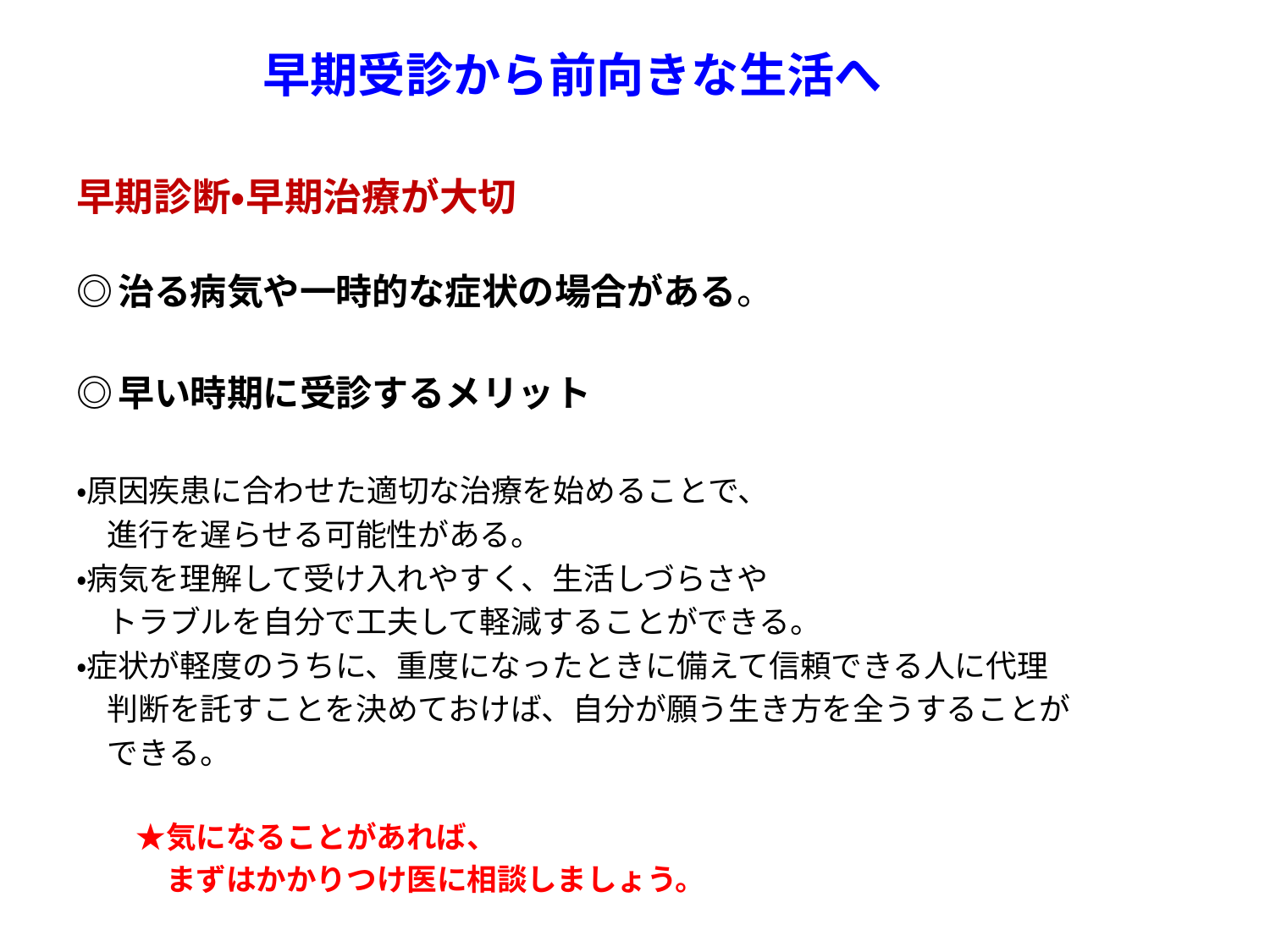

# 早期受診から前向きな生活へ
早期診断・早期治療が大切

◎治る病気や一時的な症状の場合がある。

◎早い時期に受診するメリット

・原因疾患に合わせた適切な治療を始めることで、
　進行を遅らせる可能性がある。
・病気を理解して受け入れやすく、生活しづらさや
　トラブルを自分で工夫して軽減することができる。
・症状が軽度のうちに、重度になったときに備えて信頼できる人に代理
　判断を託すことを決めておけば、自分が願う生き方を全うすることが
　できる。

　　★気になることがあれば、
　　　まずはかかりつけ医に相談しましょう。